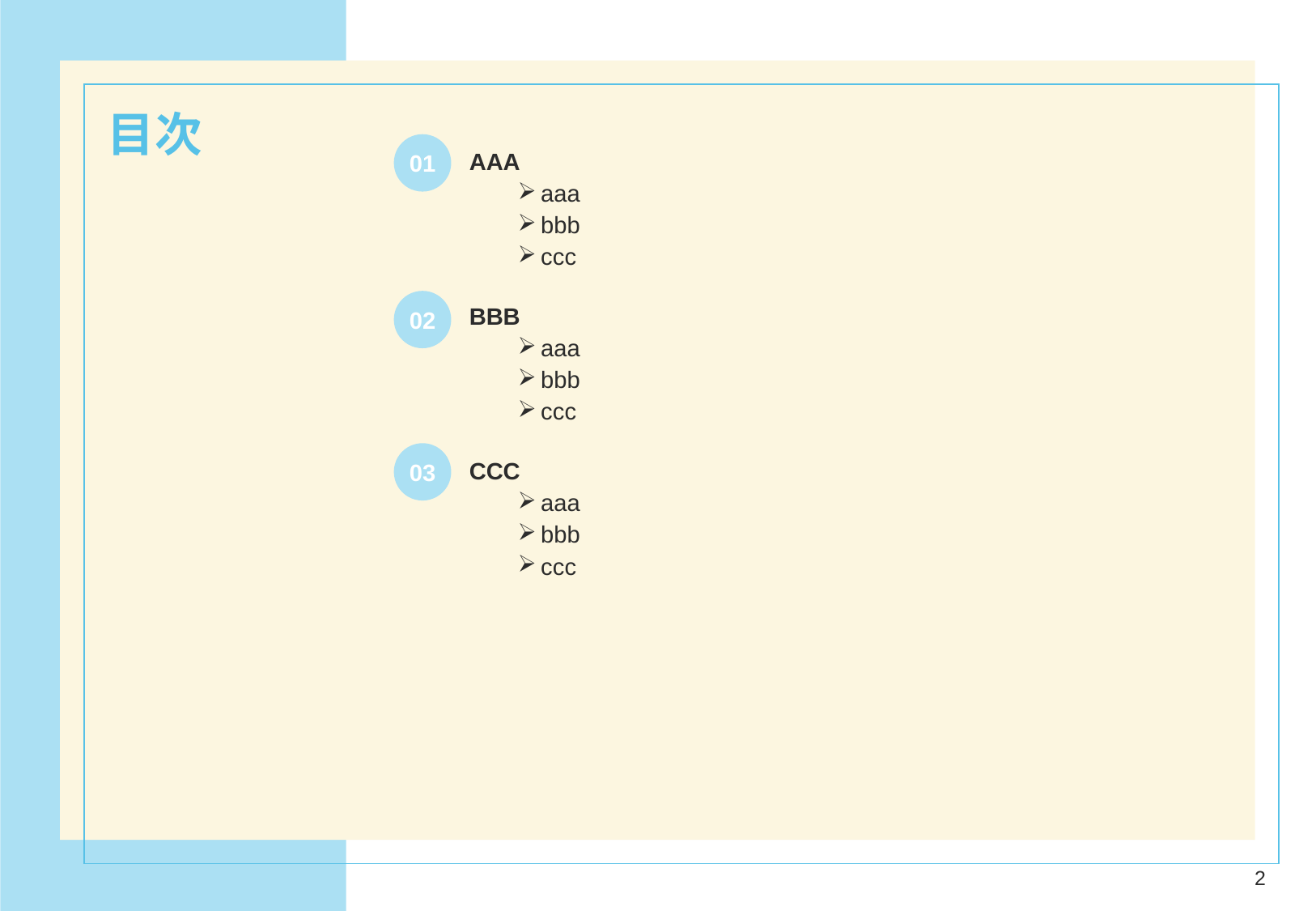

# 目次
01
| AAA aaa bbb ccc |
| --- |
| BBB aaa bbb ccc |
| CCC aaa bbb ccc |
02
03